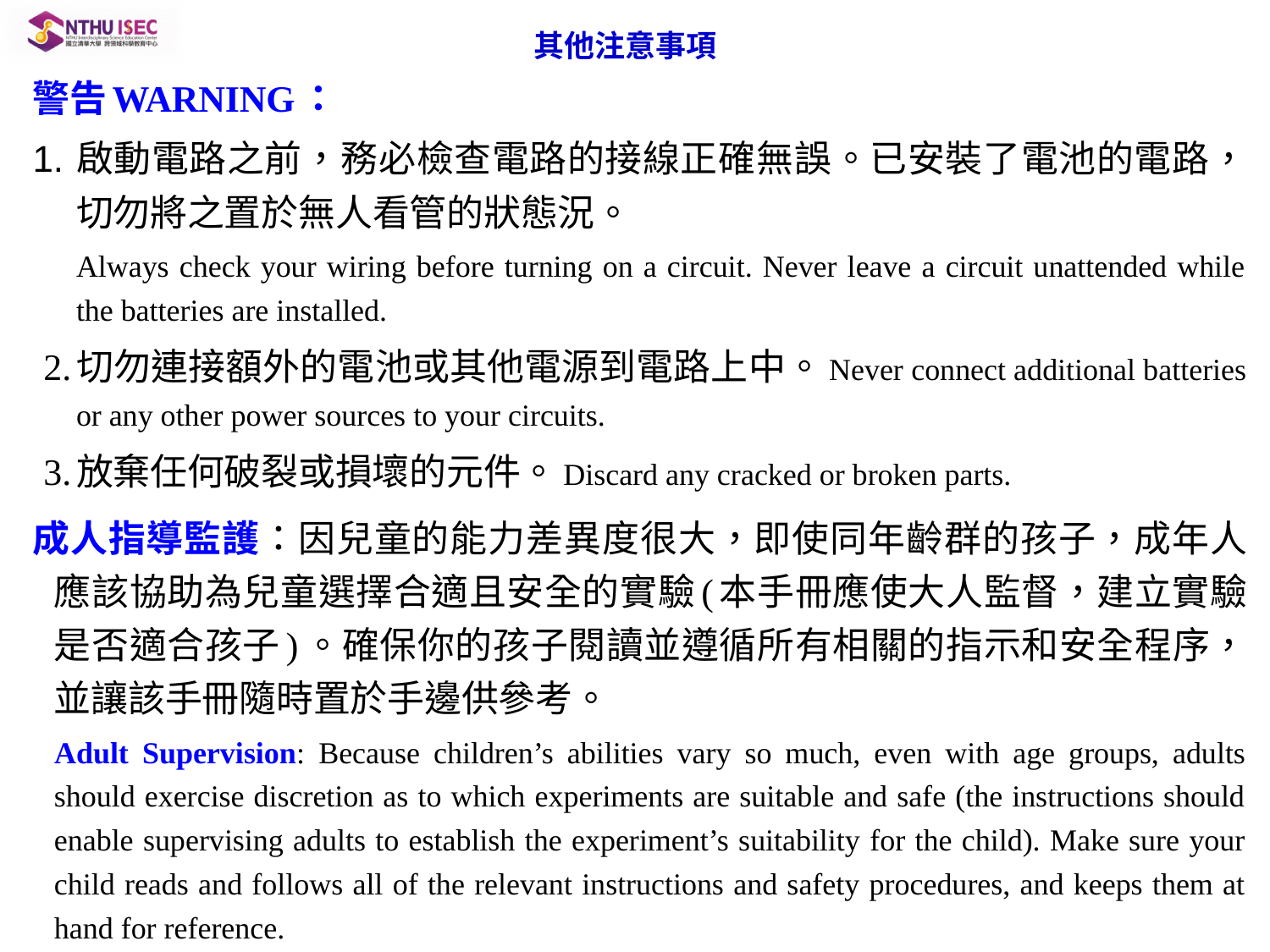

# 其他注意事項
警告WARNING：
啟動電路之前，務必檢查電路的接線正確無誤。已安裝了電池的電路，切勿將之置於無人看管的狀態況。
Always check your wiring before turning on a circuit. Never leave a circuit unattended while the batteries are installed.
2.	切勿連接額外的電池或其他電源到電路上中。Never connect additional batteries or any other power sources to your circuits.
3.	放棄任何破裂或損壞的元件。Discard any cracked or broken parts.
成人指導監護：因兒童的能力差異度很大，即使同年齡群的孩子，成年人應該協助為兒童選擇合適且安全的實驗(本手冊應使大人監督，建立實驗是否適合孩子)。確保你的孩子閱讀並遵循所有相關的指示和安全程序，並讓該手冊隨時置於手邊供參考。
Adult Supervision: Because children’s abilities vary so much, even with age groups, adults should exercise discretion as to which experiments are suitable and safe (the instructions should enable supervising adults to establish the experiment’s suitability for the child). Make sure your child reads and follows all of the relevant instructions and safety procedures, and keeps them at hand for reference.